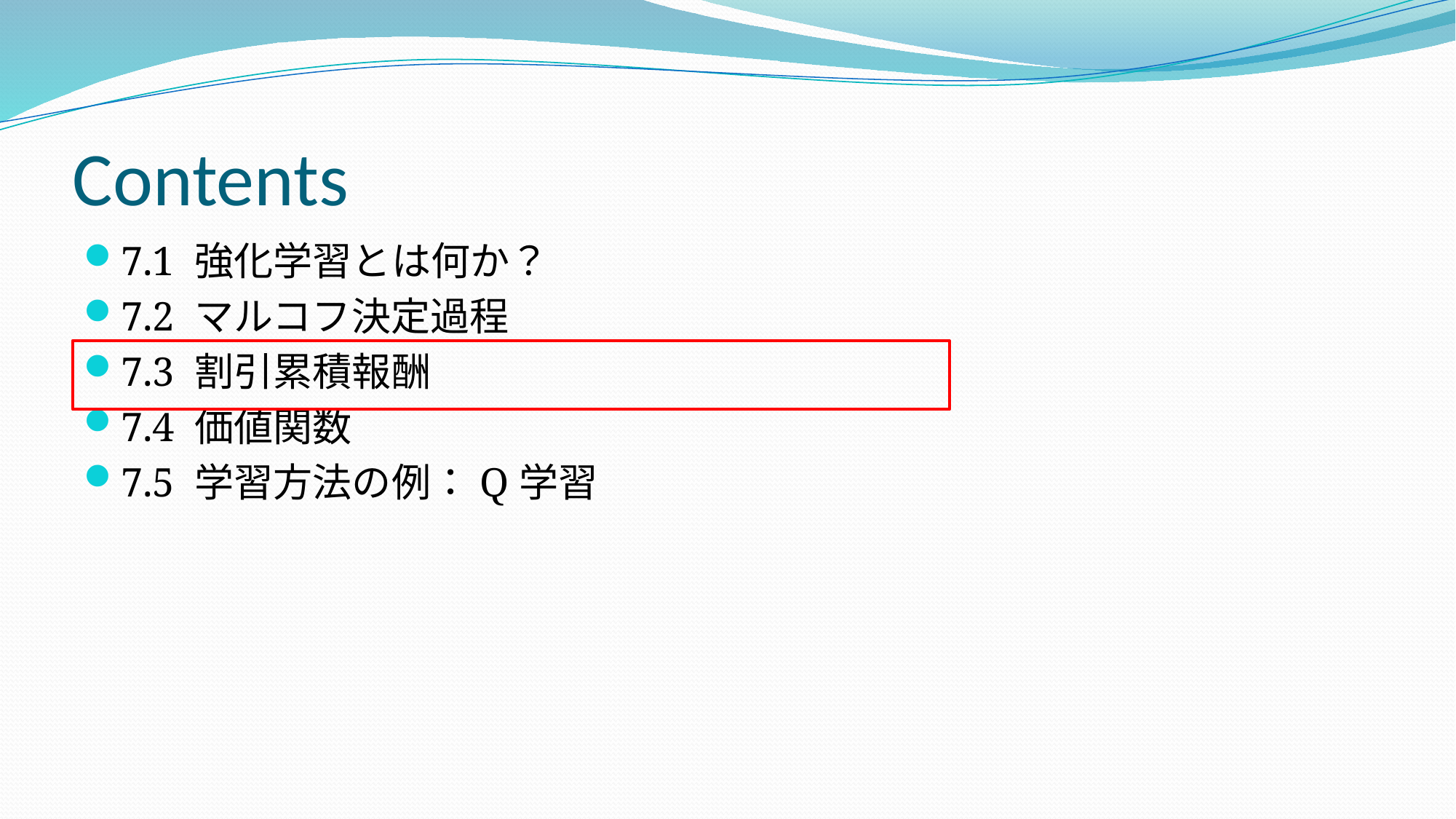

# Contents
7.1 強化学習とは何か？
7.2 マルコフ決定過程
7.3 割引累積報酬
7.4 価値関数
7.5 学習方法の例：Q学習